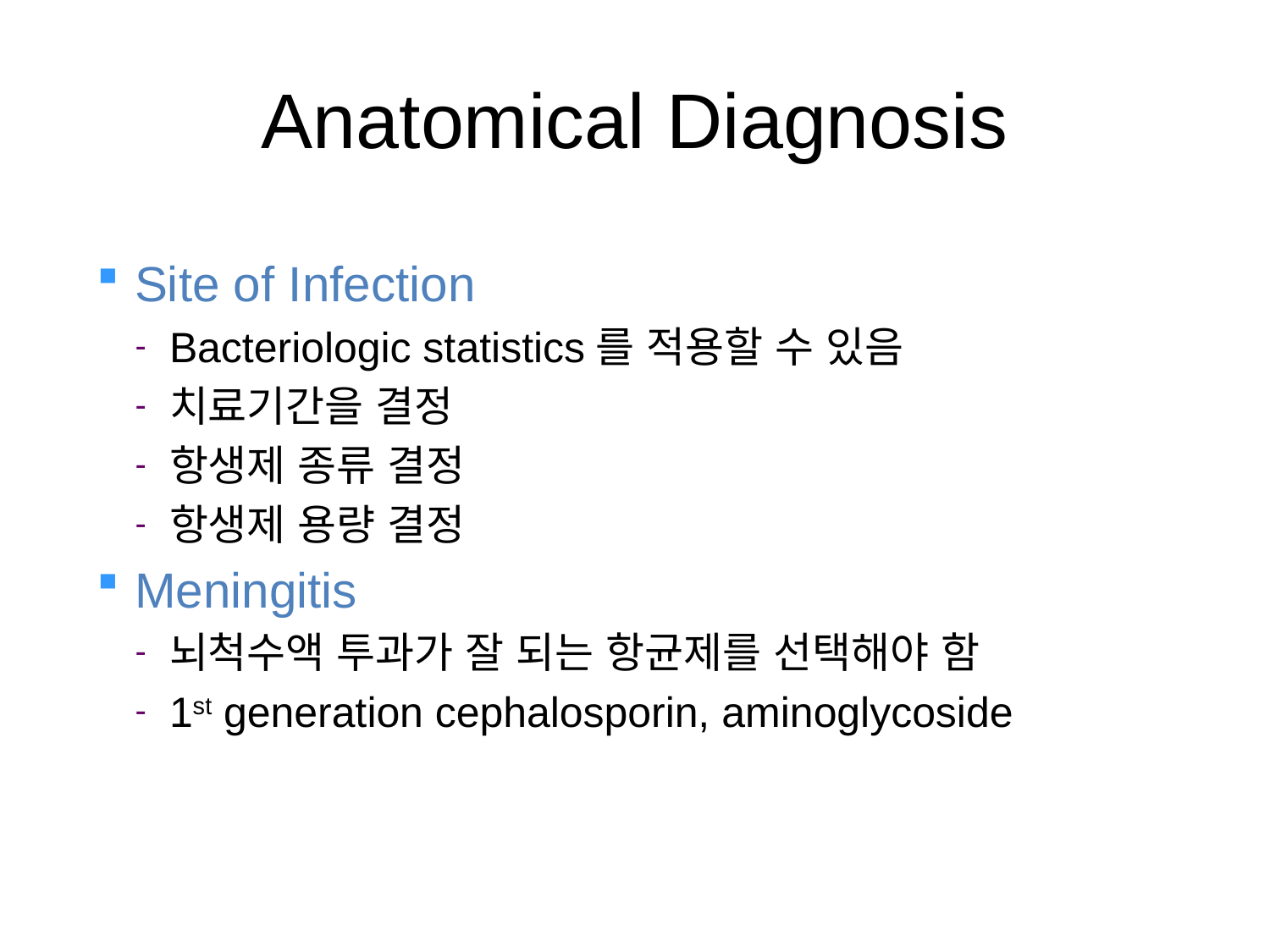

Anatomical Diagnosis
Site of Infection
Bacteriologic statistics를 적용할 수 있음
치료기간을 결정
항생제 종류 결정
항생제 용량 결정
Meningitis
뇌척수액 투과가 잘 되는 항균제를 선택해야 함
1st generation cephalosporin, aminoglycoside